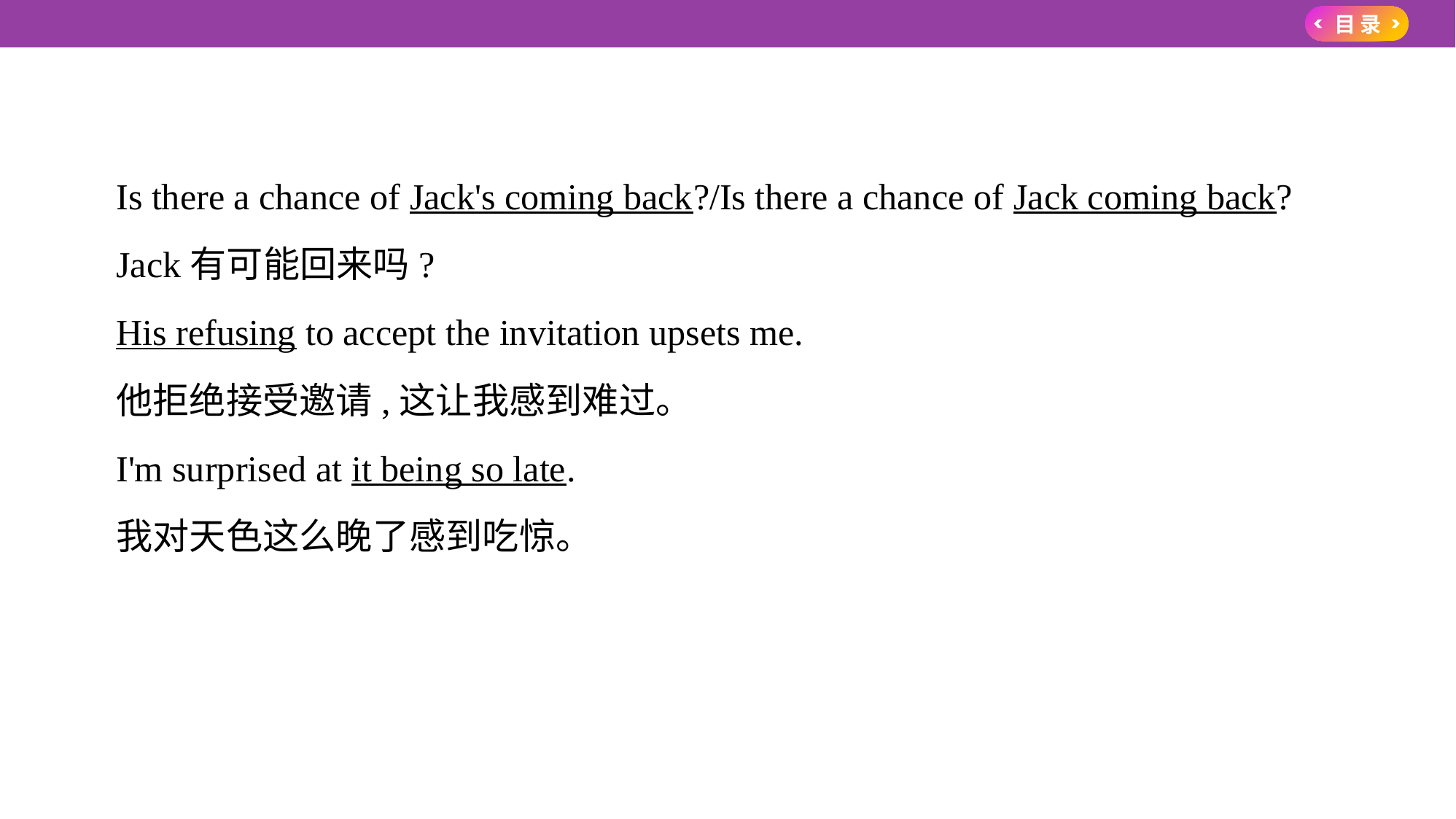

Is there a chance of Jack's coming back?/Is there a chance of Jack coming back?
Jack有可能回来吗?
His refusing to accept the invitation upsets me.
他拒绝接受邀请,这让我感到难过。
I'm surprised at it being so late.
我对天色这么晚了感到吃惊。